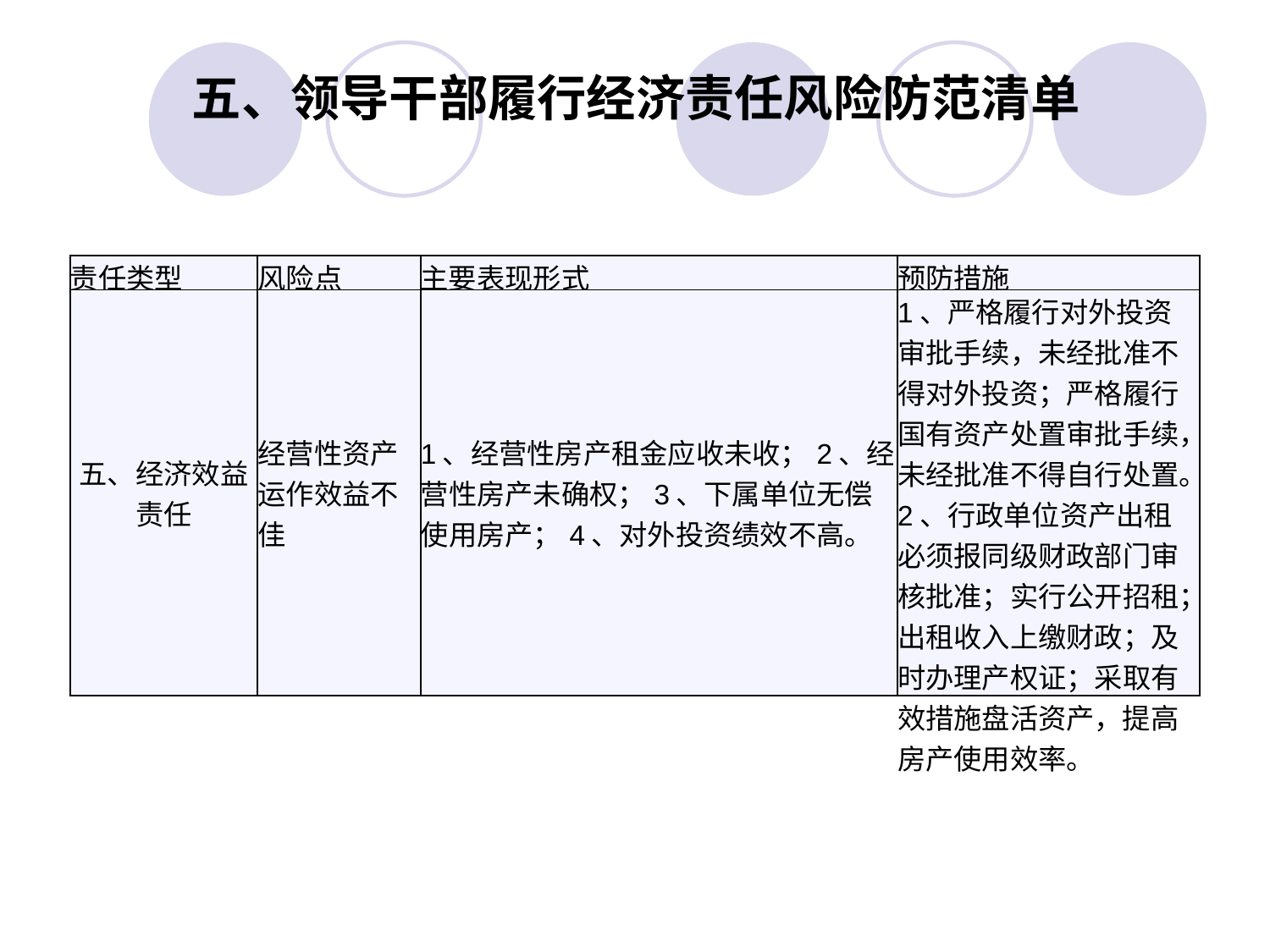

五、领导干部履行经济责任风险防范清单
| 责任类型 | 风险点 | 主要表现形式 | 预防措施 |
| --- | --- | --- | --- |
| 五、经济效益责任 | 经营性资产运作效益不佳 | 1、经营性房产租金应收未收；2、经营性房产未确权；3、下属单位无偿使用房产；4、对外投资绩效不高。 | 1、严格履行对外投资审批手续，未经批准不得对外投资；严格履行国有资产处置审批手续，未经批准不得自行处置。2、行政单位资产出租必须报同级财政部门审核批准；实行公开招租；出租收入上缴财政；及时办理产权证；采取有效措施盘活资产，提高房产使用效率。 |